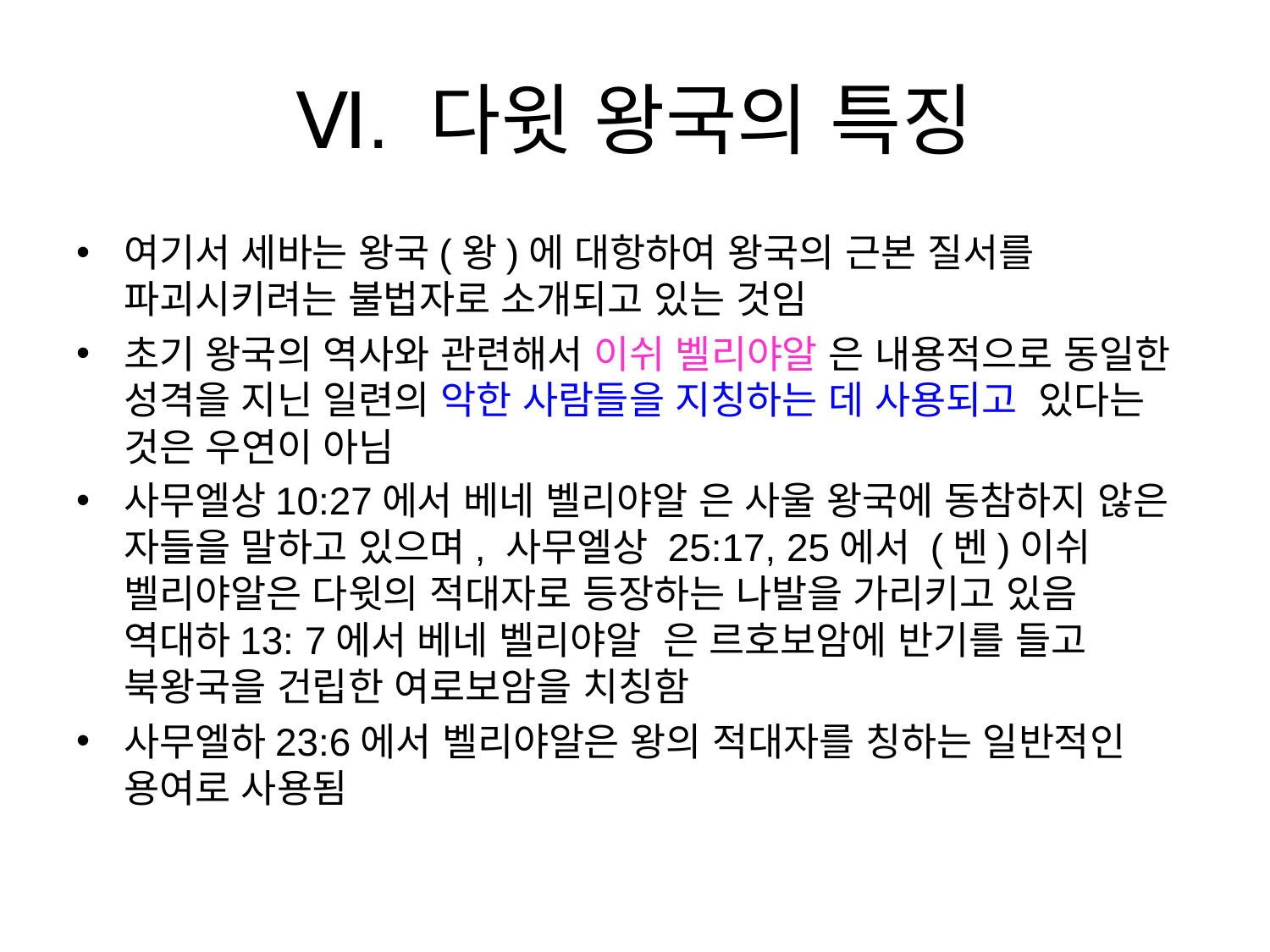

# Ⅵ. 다윗 왕국의 특징
여기서 세바는 왕국(왕)에 대항하여 왕국의 근본 질서를 파괴시키려는 불법자로 소개되고 있는 것임
초기 왕국의 역사와 관련해서 이쉬 벨리야알 은 내용적으로 동일한 성격을 지닌 일련의 악한 사람들을 지칭하는 데 사용되고  있다는 것은 우연이 아님
사무엘상10:27에서 베네 벨리야알 은 사울 왕국에 동참하지 않은 자들을 말하고 있으며, 사무엘상 25:17, 25에서 (벤)이쉬 벨리야알은 다윗의 적대자로 등장하는 나발을 가리키고 있음 역대하13: 7에서 베네 벨리야알  은 르호보암에 반기를 들고 북왕국을 건립한 여로보암을 치칭함
사무엘하23:6에서 벨리야알은 왕의 적대자를 칭하는 일반적인 용여로 사용됨